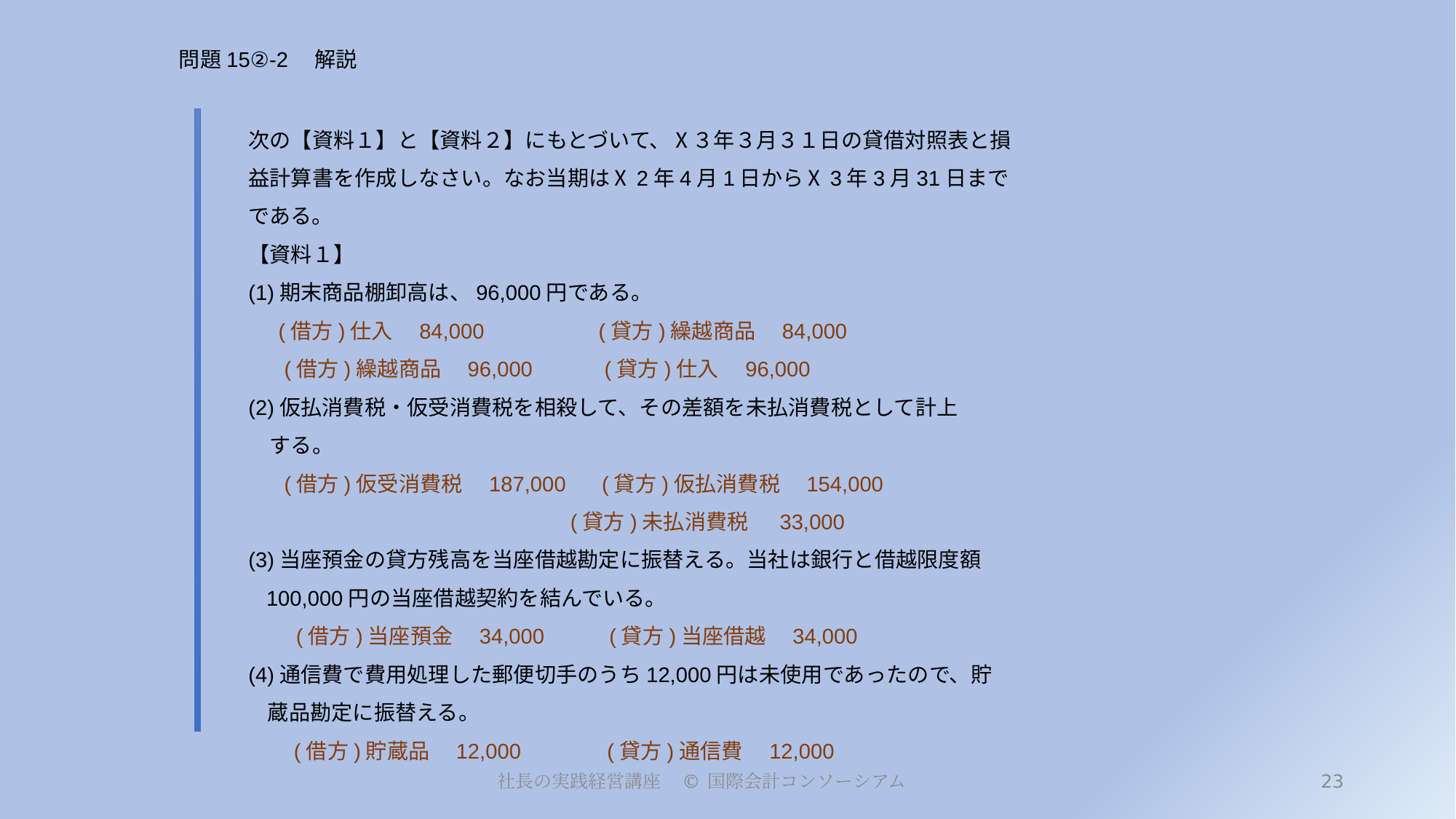

# 問題15②-2　解説

次の【資料１】と【資料２】にもとづいて、Ⅹ３年３月３１日の貸借対照表と損
益計算書を作成しなさい。なお当期はⅩ2年4月1日からⅩ3年3月31日までである。
【資料１】
(1)期末商品棚卸高は、96,000円である。
     (借方)仕入　84,000　　　　    (貸方)繰越商品　84,000
　  (借方)繰越商品　96,000　　    (貸方)仕入　96,000
(2)仮払消費税・仮受消費税を相殺して、その差額を未払消費税として計上
　する。
　  (借方)仮受消費税　187,000      (貸方)仮払消費税　154,000
　　 　　　　　　　　　　  　　 (貸方)未払消費税　 33,000
(3)当座預金の貸方残高を当座借越勘定に振替える。当社は銀行と借越限度額
   100,000円の当座借越契約を結んでいる。
　　(借方)当座預金　34,000　       (貸方)当座借越　34,000
(4)通信費で費用処理した郵便切手のうち12,000円は未使用であったので、貯
   蔵品勘定に振替える。
  　 (借方)貯蔵品　12,000　　       (貸方)通信費　12,000
23
社長の実践経営講座　© 国際会計コンソーシアム